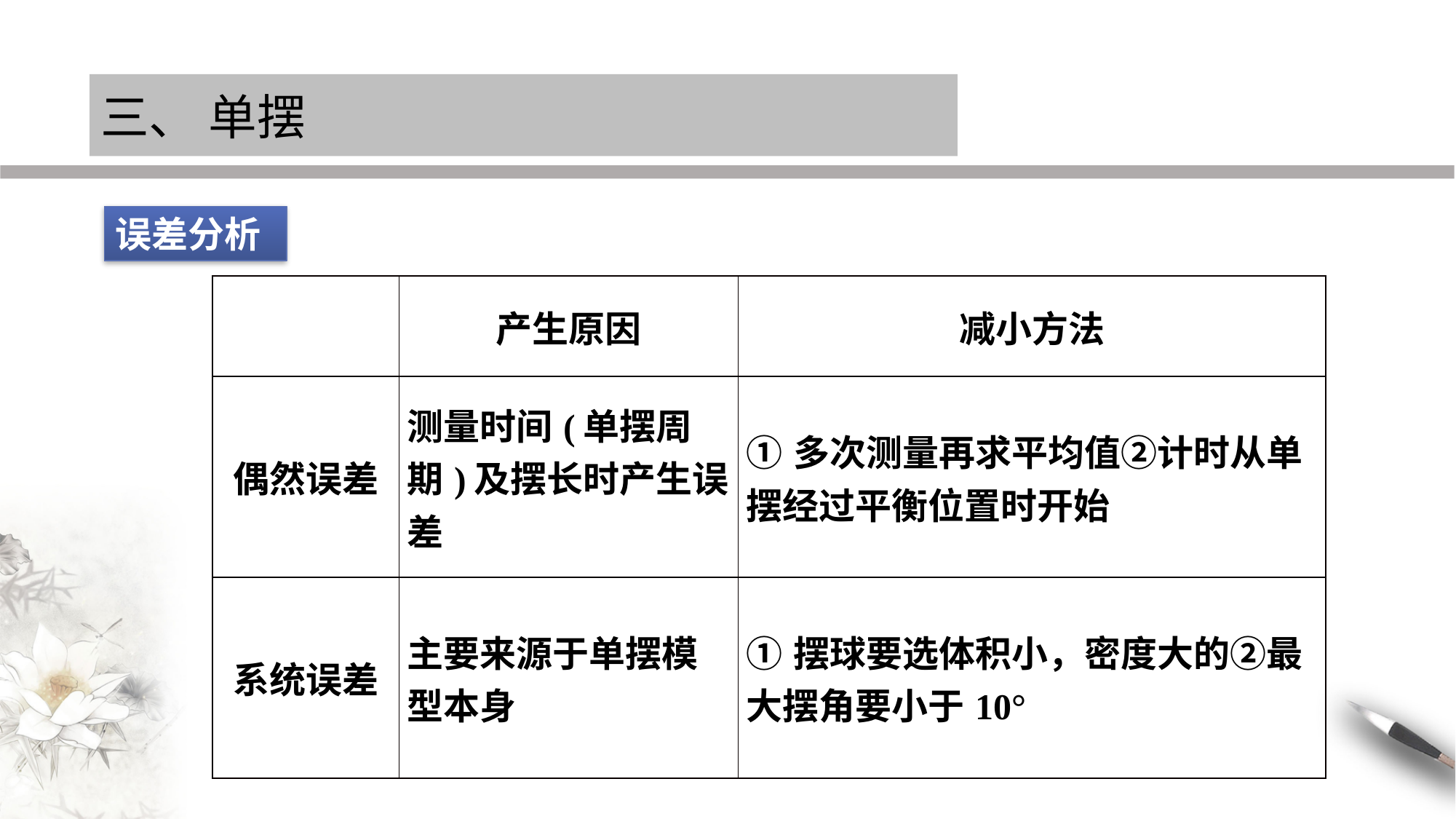

三、 单摆

误差分析
|  | 产生原因 | 减小方法 |
| --- | --- | --- |
| 偶然误差 | 测量时间(单摆周期)及摆长时产生误差 | ①多次测量再求平均值②计时从单摆经过平衡位置时开始 |
| 系统误差 | 主要来源于单摆模型本身 | ①摆球要选体积小，密度大的②最大摆角要小于10° |